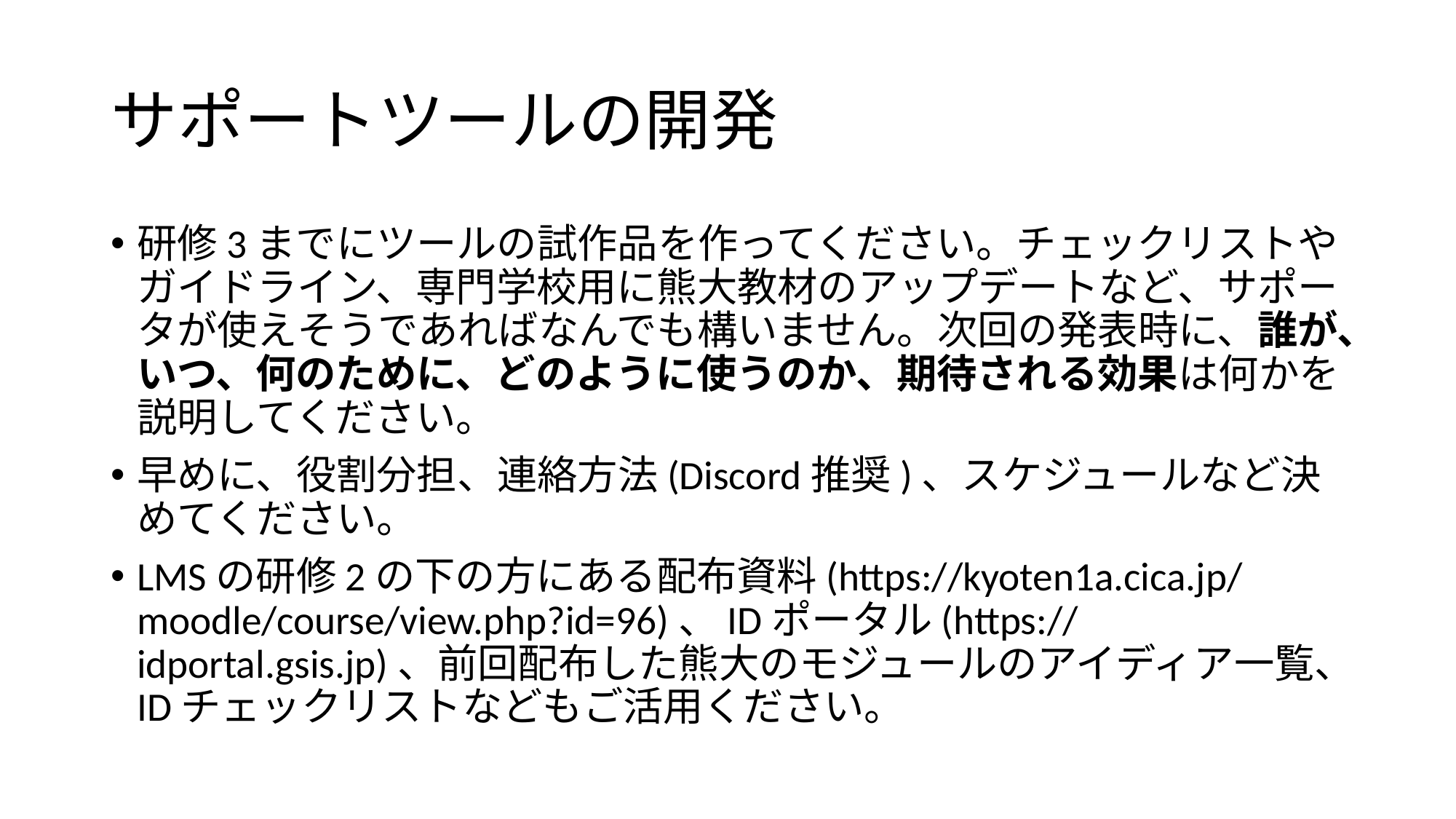

# サポートツールの開発
研修3までにツールの試作品を作ってください。チェックリストやガイドライン、専門学校用に熊大教材のアップデートなど、サポータが使えそうであればなんでも構いません。次回の発表時に、誰が、いつ、何のために、どのように使うのか、期待される効果は何かを説明してください。
早めに、役割分担、連絡方法(Discord推奨)、スケジュールなど決めてください。
LMSの研修2の下の方にある配布資料(https://kyoten1a.cica.jp/moodle/course/view.php?id=96)、IDポータル(https://idportal.gsis.jp)、前回配布した熊大のモジュールのアイディア一覧、IDチェックリストなどもご活用ください。